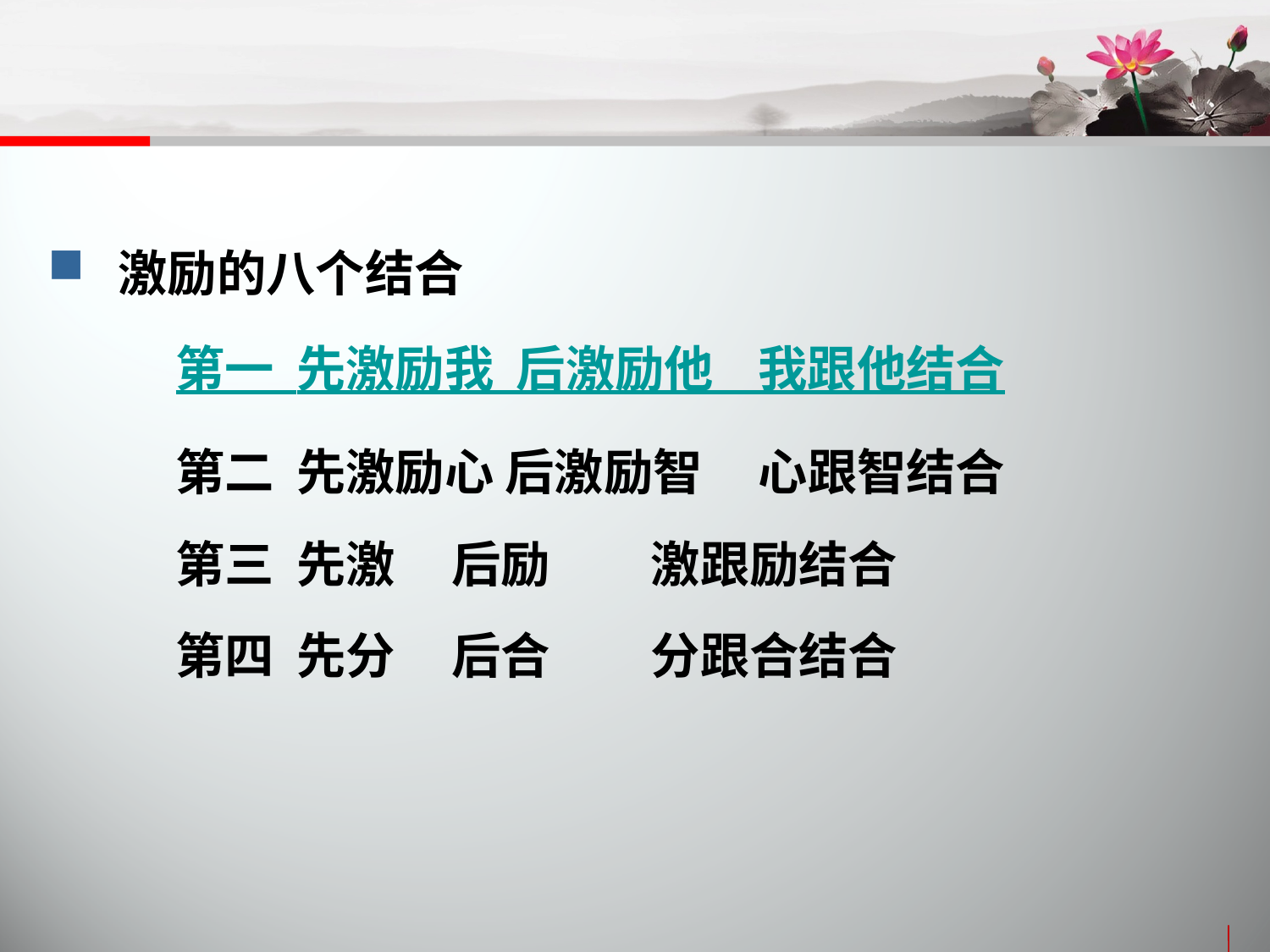

激励的八个结合
第一  先激励我  后激励他    我跟他结合
第二  先激励心 后激励智     心跟智结合
第三  先激     后励         激跟励结合
第四  先分     后合         分跟合结合